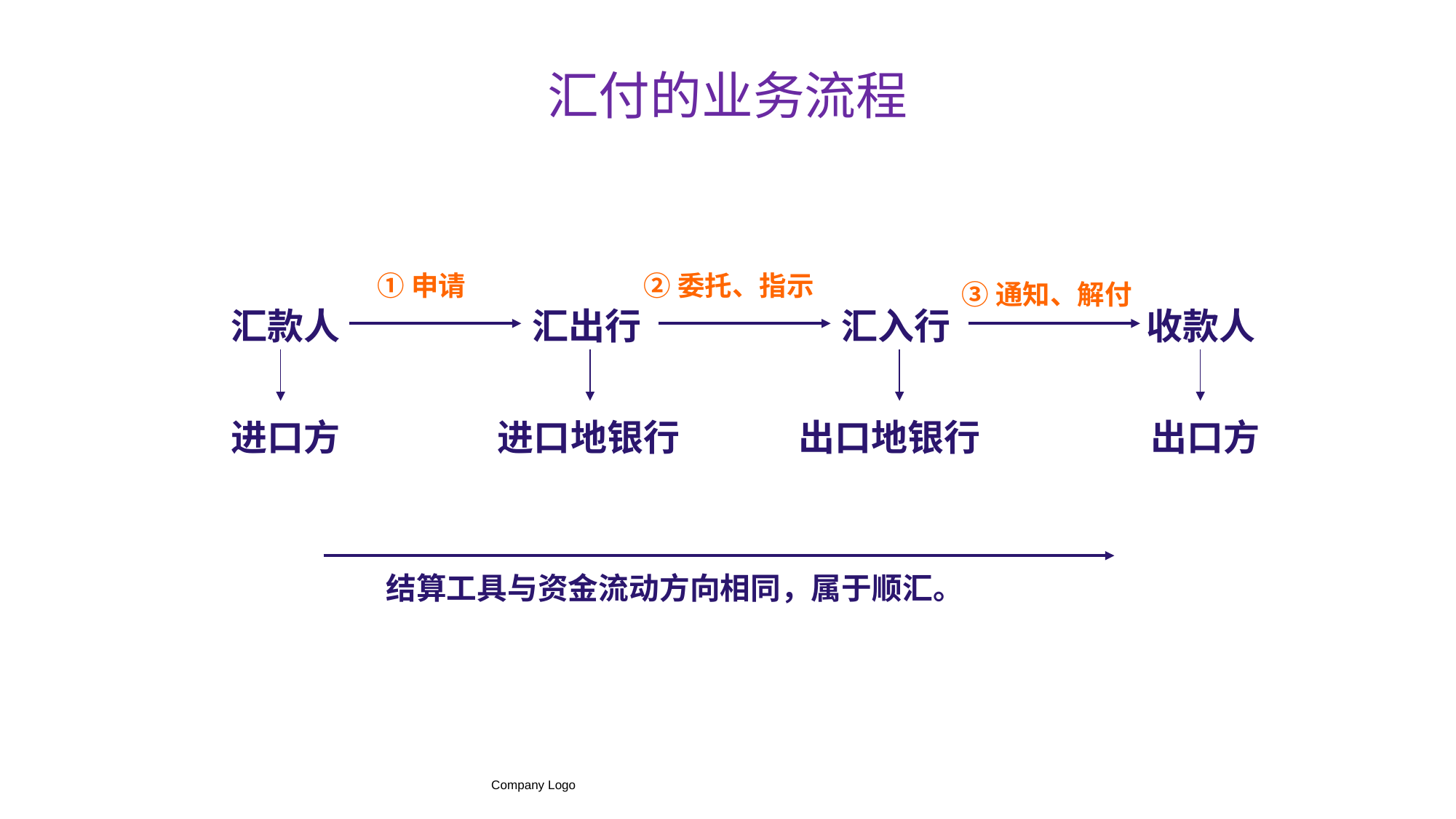

汇付的业务流程

①申请
②委托、指示
③通知、解付
汇款人
汇出行
汇入行
收款人
进口方
进口地银行
出口地银行
出口方
结算工具与资金流动方向相同，属于顺汇。
Company Logo